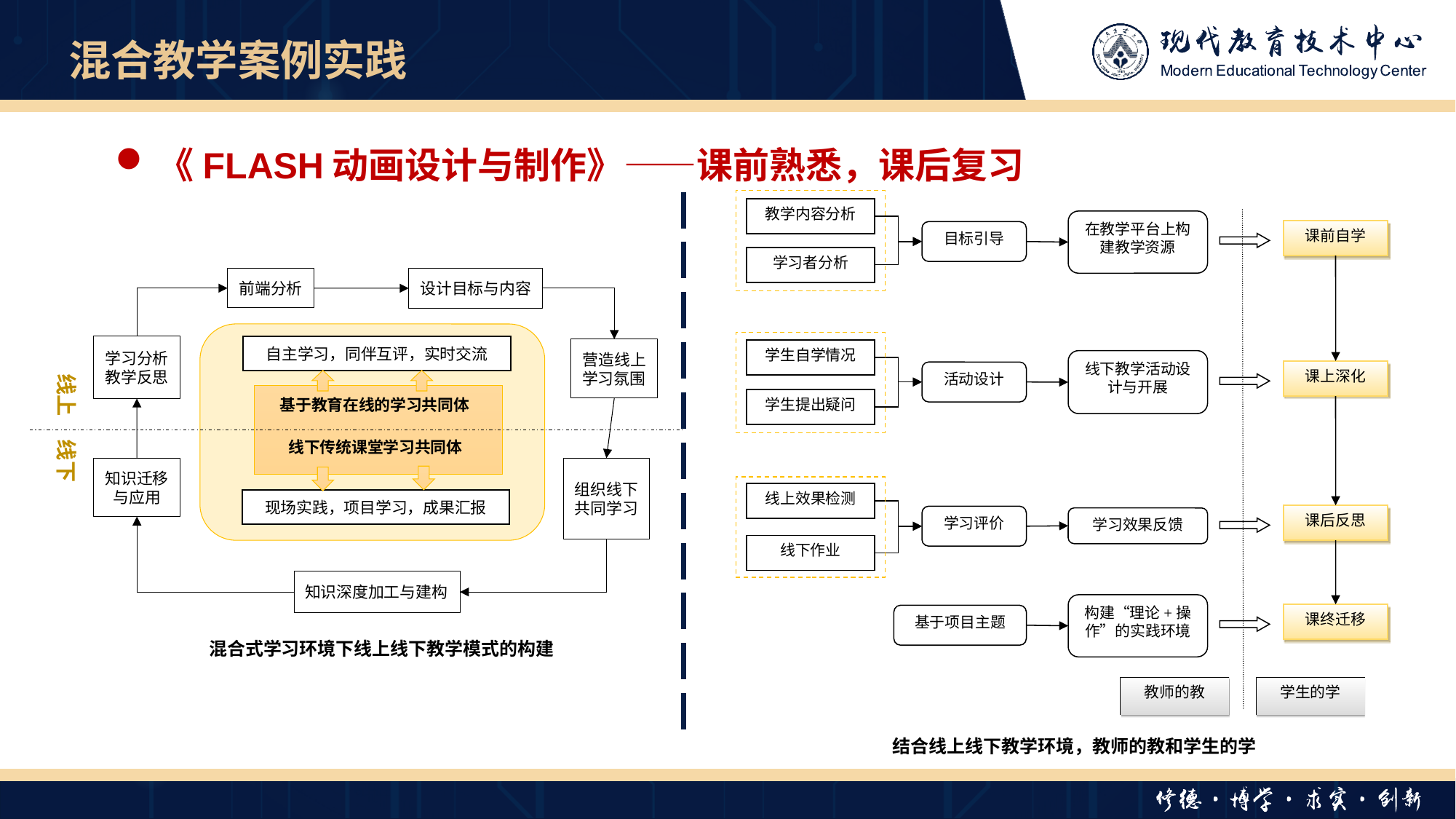

# 混合教学案例实践
《FLASH动画设计与制作》——课前熟悉，课后复习

教学内容分析

在教学平台上构建教学资源

课前自学
目标引导

学习者分析

学生自学情况
线下教学活动设计与开展

课上深化
活动设计

学生提出疑问

线上效果检测

课后反思
学习评价
学习效果反馈

线下作业

构建“理论+操作”的实践环境
课终迁移
基于项目主题

教师的教
学生的学

前端分析
设计目标与内容

自主学习，同伴互评，实时交流

学习分析
教学反思

营造线上
学习氛围
线上

基于教育在线的学习共同体
线下传统课堂学习共同体
线下
组织线下
共同学习

知识迁移
与应用

现场实践，项目学习，成果汇报
知识深度加工与建构
混合式学习环境下线上线下教学模式的构建
结合线上线下教学环境，教师的教和学生的学